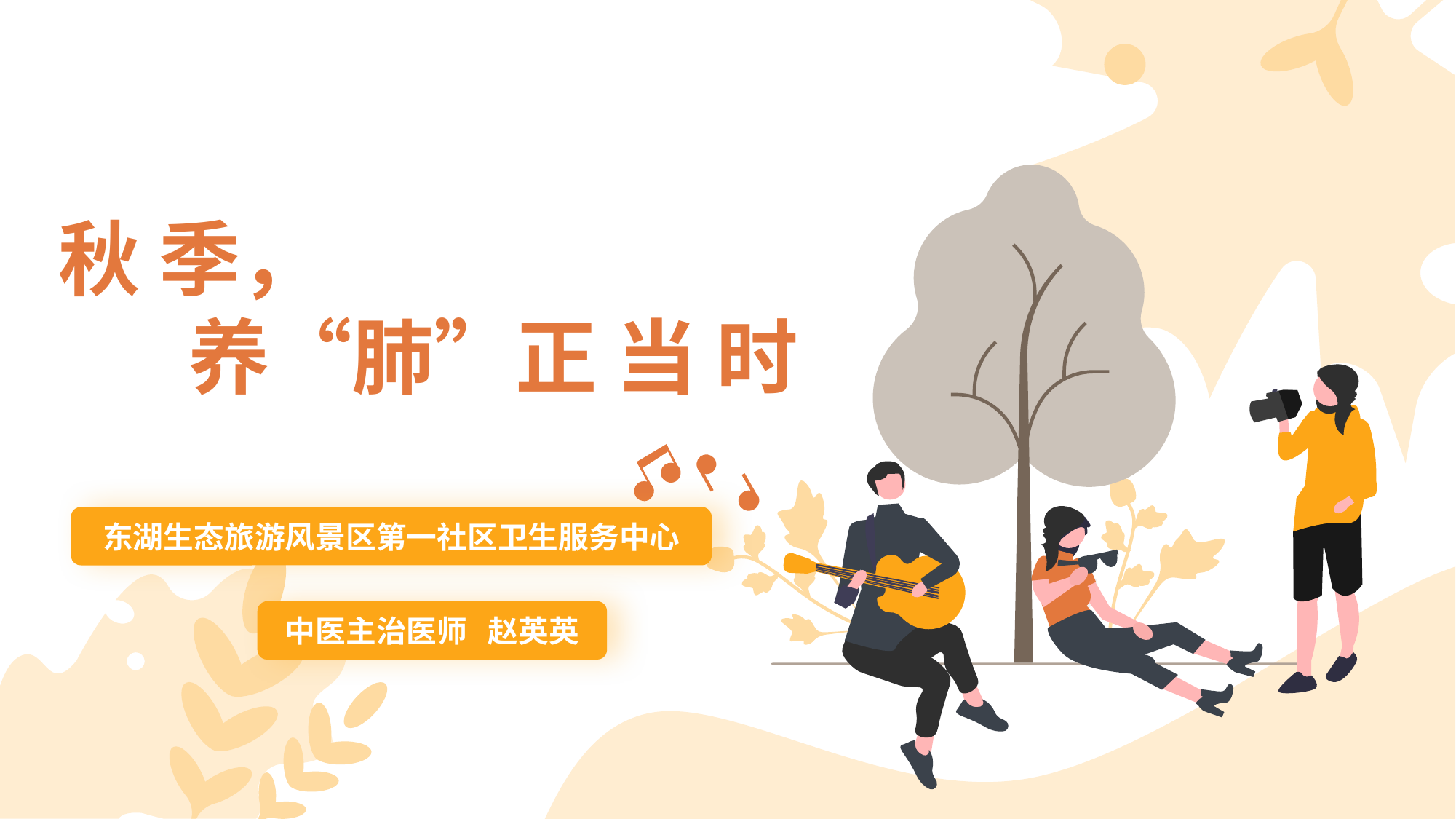

# 秋 季， 养“肺”正 当 时
东湖生态旅游风景区第一社区卫生服务中心
中医主治医师   赵英英